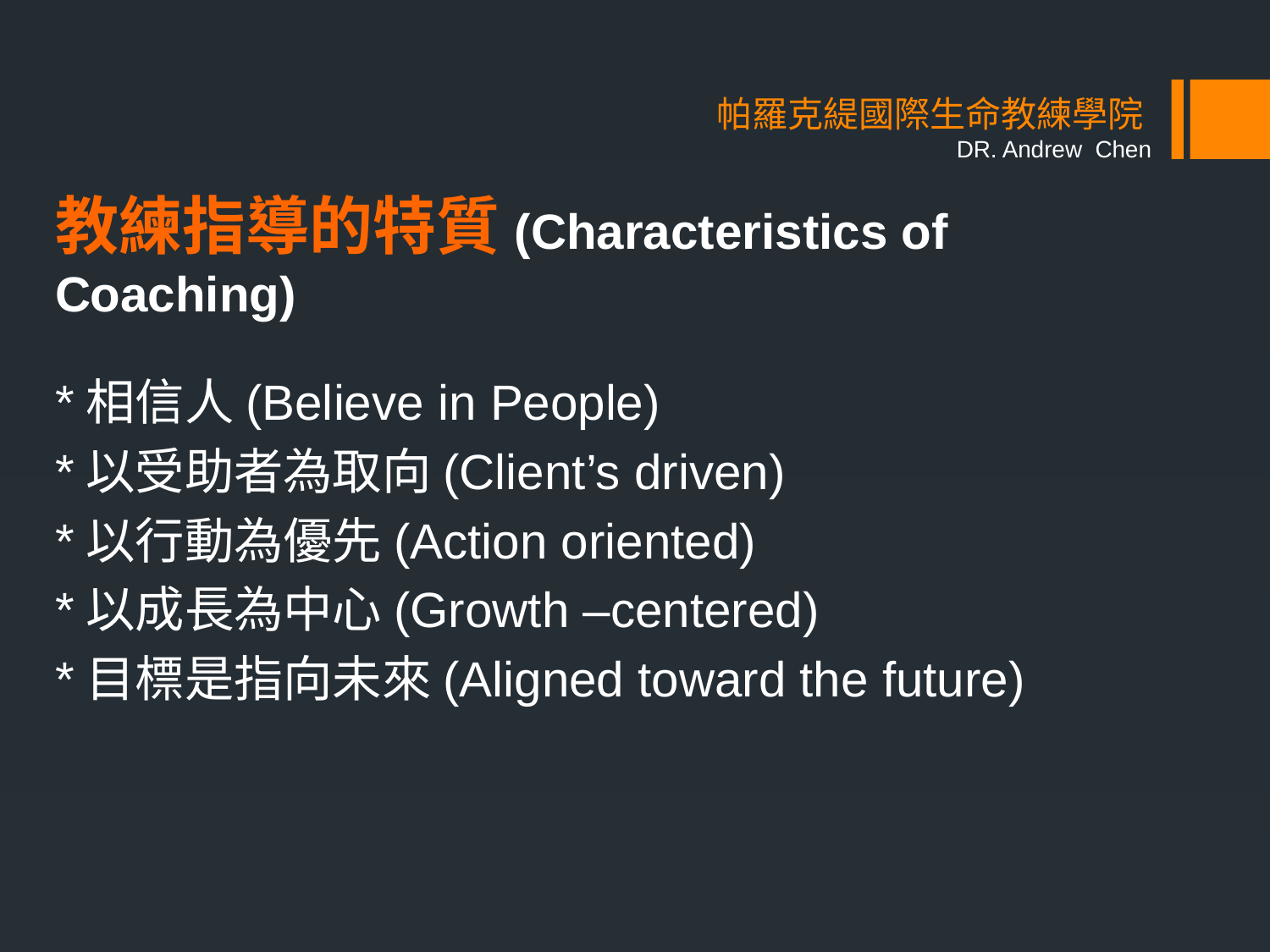

# 帕羅克緹國際生命教練學院 DR. Andrew  Chen
教練指導的特質(Characteristics of Coaching)

*相信人(Believe in People)
*以受助者為取向(Client’s driven)
*以行動為優先(Action oriented)
*以成長為中心(Growth –centered)
*目標是指向未來(Aligned toward the future)